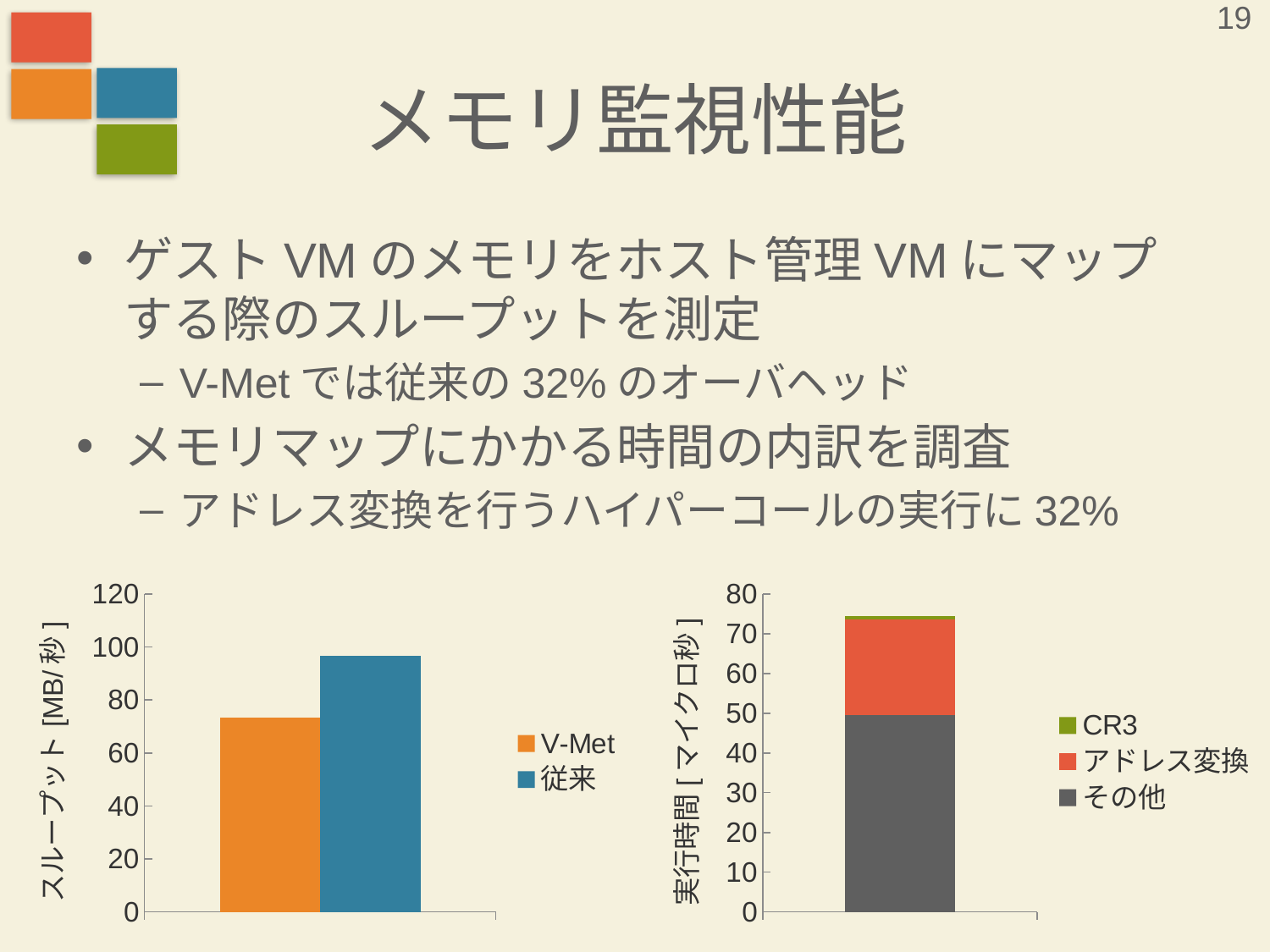

19
# メモリ監視性能
ゲストVMのメモリをホスト管理VMにマップする際のスループットを測定
V-Metでは従来の32%のオーバヘッド
メモリマップにかかる時間の内訳を調査
アドレス変換を行うハイパーコールの実行に32%

### Chart

| Category | V-Met | 従来 |
|---|---|---|

### Chart

| Category | その他 | アドレス変換 | CR3 |
|---|---|---|---|